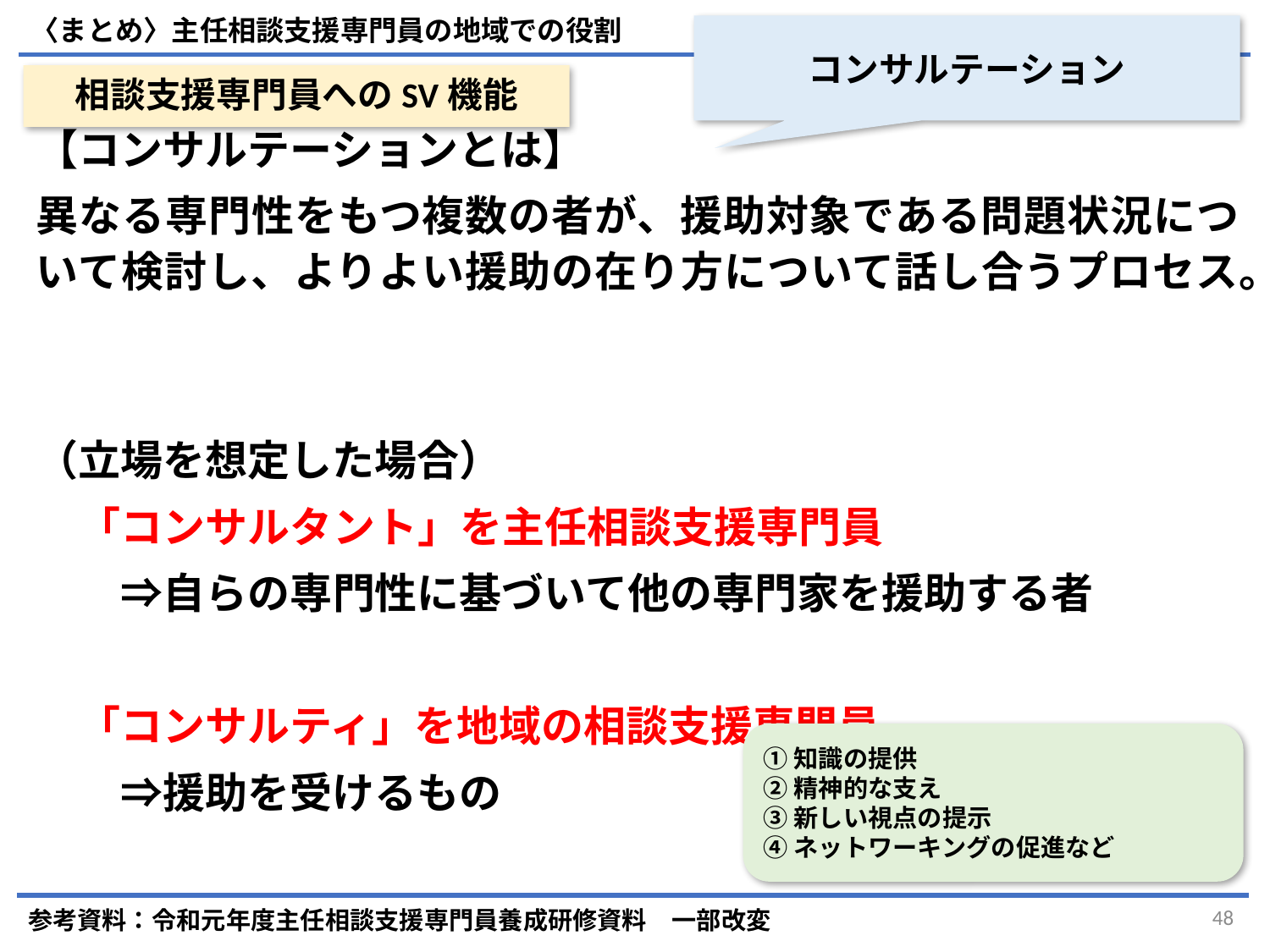

〈まとめ〉主任相談支援専門員の地域での役割
コンサルテーション
# 相談支援専門員へのSV機能
【コンサルテーションとは】
異なる専門性をもつ複数の者が、援助対象である問題状況について検討し、よりよい援助の在り方について話し合うプロセス。

（立場を想定した場合）
　「コンサルタント」を主任相談支援専門員
　　⇒自らの専門性に基づいて他の専門家を援助する者

　「コンサルティ」を地域の相談支援専門員
　　⇒援助を受けるもの
①知識の提供
②精神的な支え
③新しい視点の提示
④ネットワーキングの促進など
参考資料：令和元年度主任相談支援専門員養成研修資料　一部改変
48